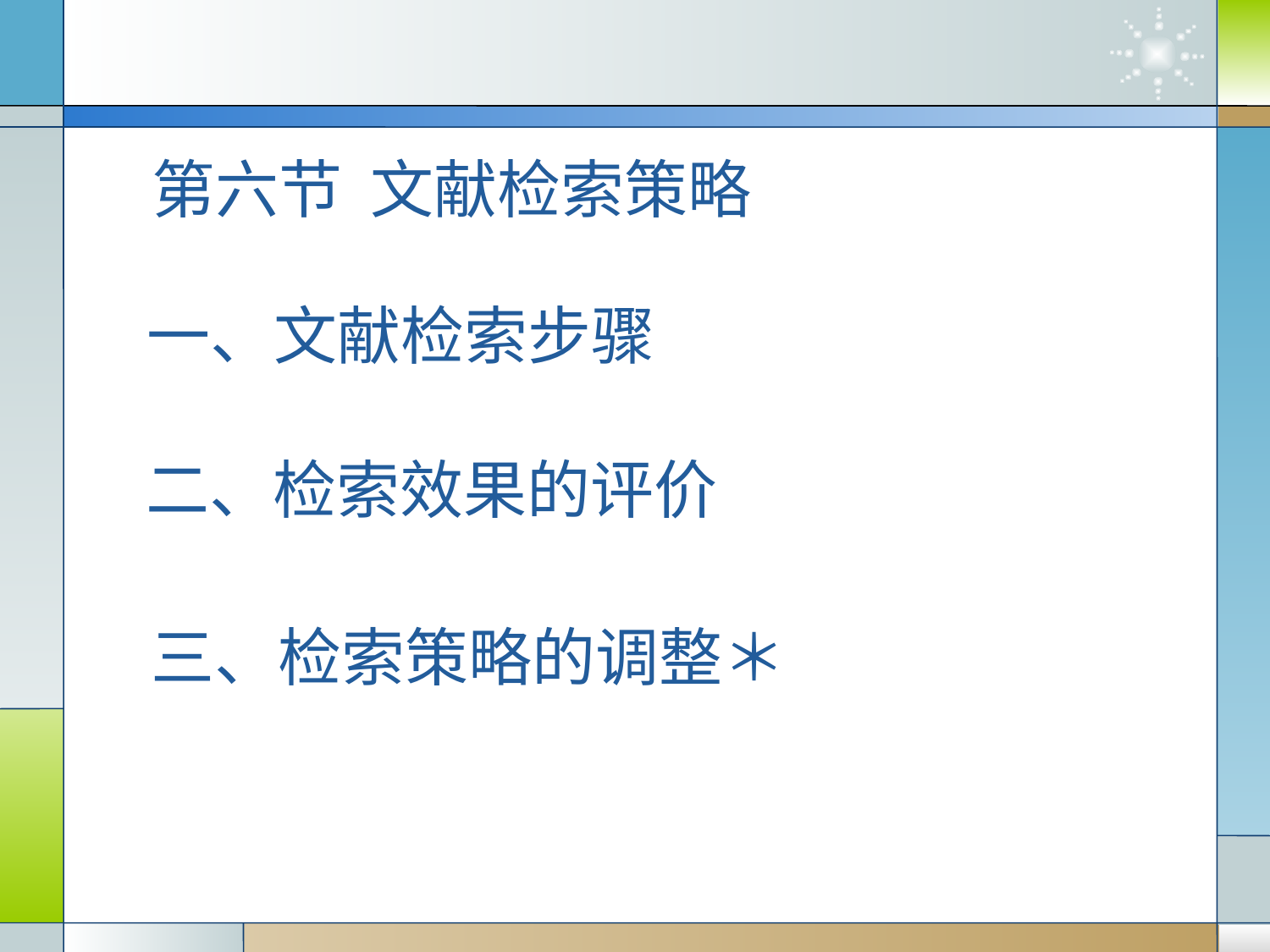

第六节  文献检索策略
一、文献检索步骤
二、检索效果的评价
三、检索策略的调整＊